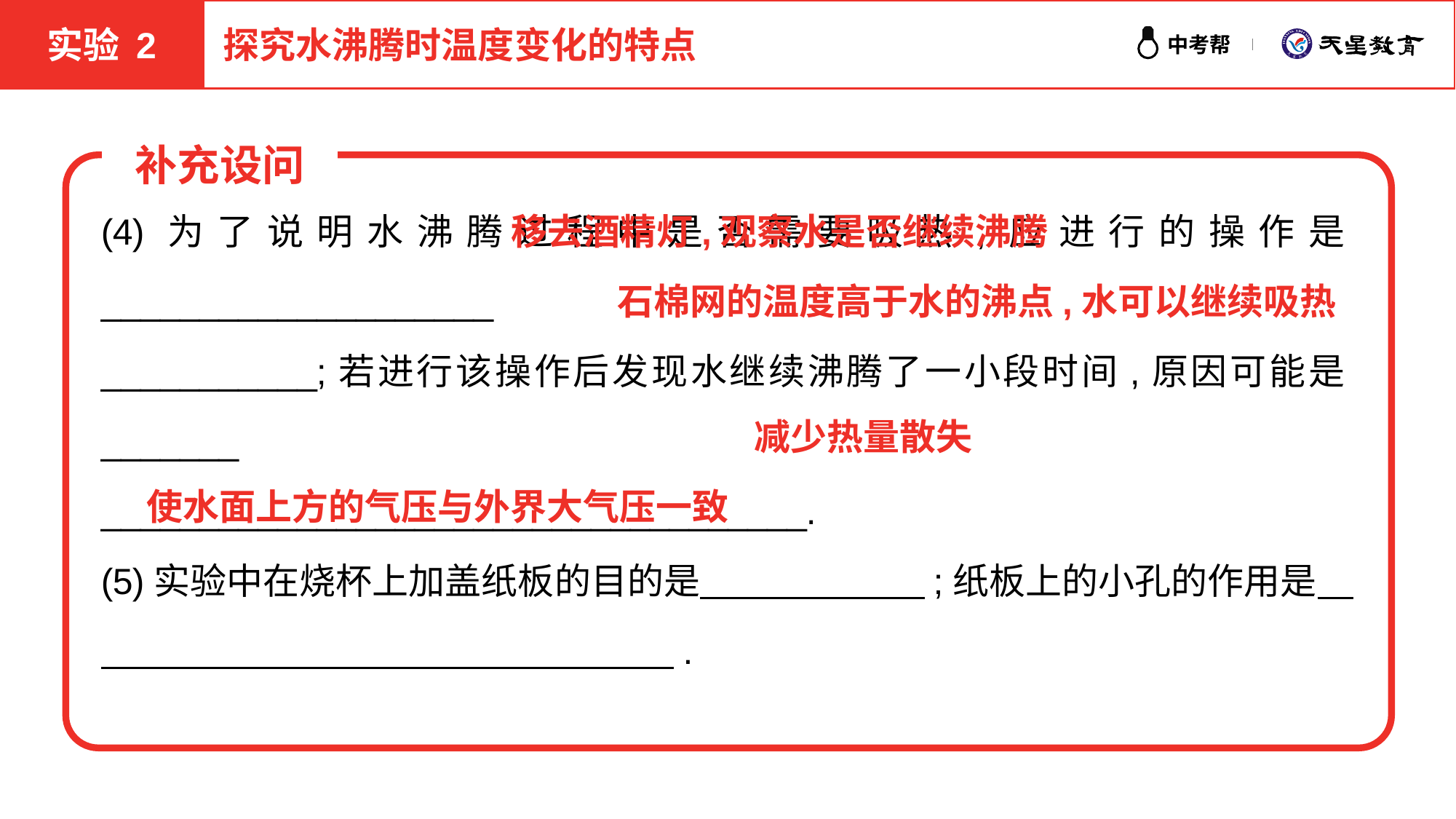

实验 2
探究水沸腾时温度变化的特点
补充设问

(4)为了说明水沸腾过程中是否需要吸热,应进行的操作是____________________
___________;若进行该操作后发现水继续沸腾了一小段时间,原因可能是_______
____________________________________.
(5)实验中在烧杯上加盖纸板的目的是 　　　　　    ;纸板上的小孔的作用是　　　　　　　　　　　　　　　　　.
                                                 移去酒精灯,观察水是否继续沸腾
                                                              石棉网的温度高于水的沸点,水可以继续吸热
减少热量散失
使水面上方的气压与外界大气压一致